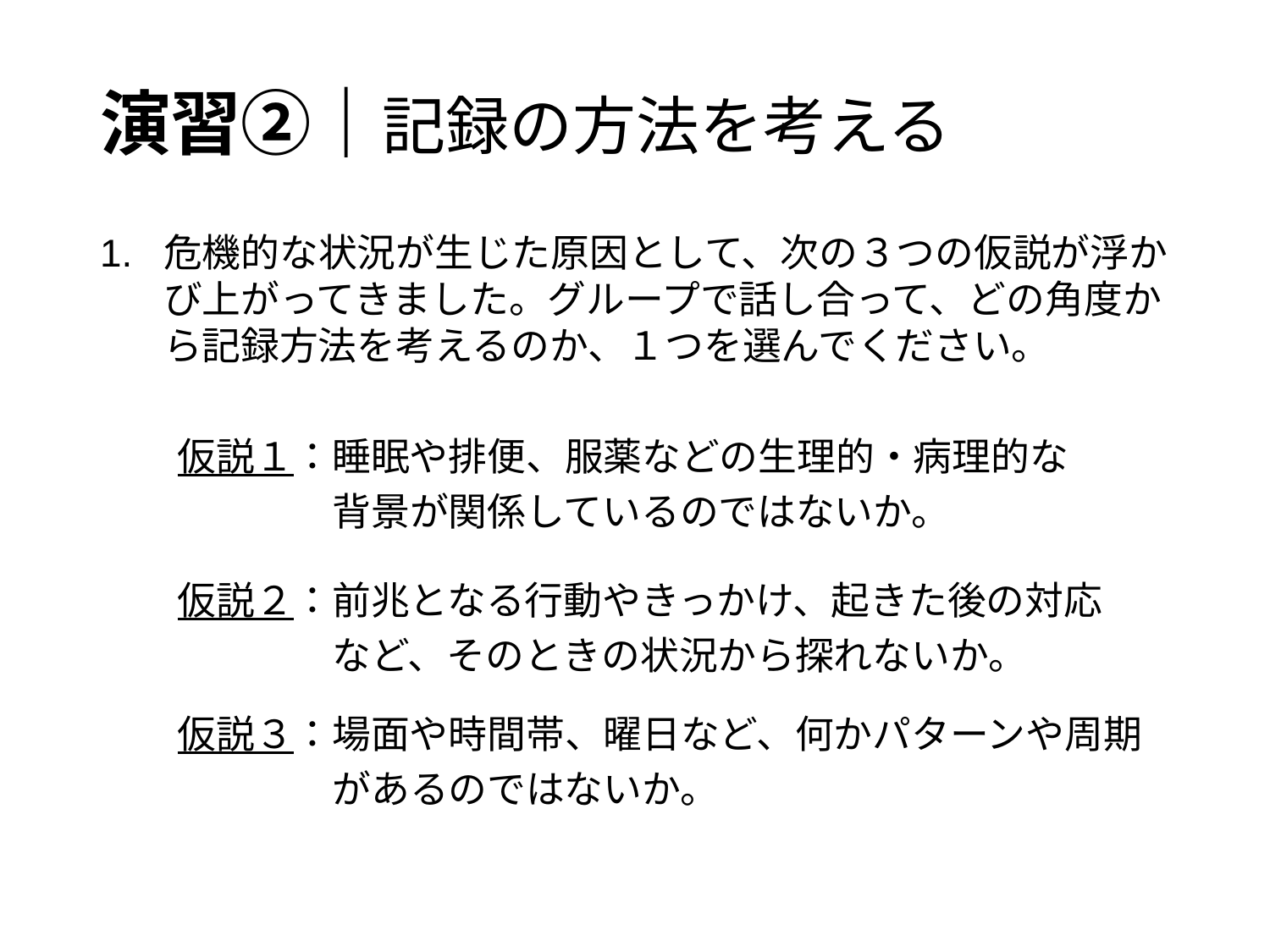

# 演習②｜記録の方法を考える
危機的な状況が生じた原因として、次の３つの仮説が浮かび上がってきました。グループで話し合って、どの角度から記録方法を考えるのか、１つを選んでください。

　　仮説１：睡眠や排便、服薬などの生理的・病理的な
　　　　　　背景が関係しているのではないか。
　　仮説２：前兆となる行動やきっかけ、起きた後の対応
　　　　　　など、そのときの状況から探れないか。
　　仮説３：場面や時間帯、曜日など、何かパターンや周期
　　　　　　があるのではないか。